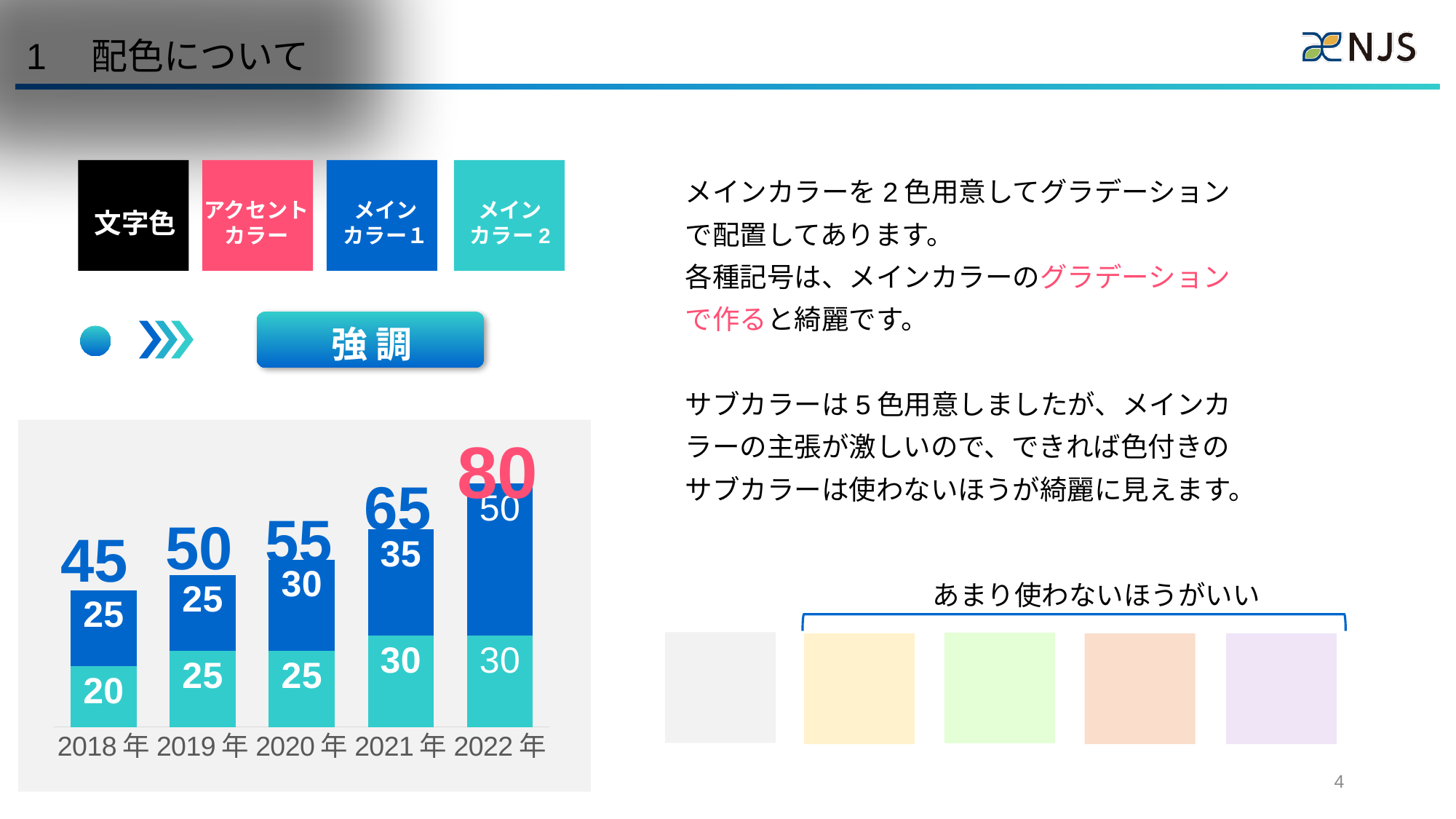

1　配色について
メインカラーを2色用意してグラデーションで配置してあります。
各種記号は、メインカラーのグラデーションで作ると綺麗です。

サブカラーは5色用意しましたが、メインカラーの主張が激しいので、できれば色付きのサブカラーは使わないほうが綺麗に見えます。

アクセント
カラー
メイン
カラー１
メイン
カラー2
文字色

強 調

80

### Chart

| Category | 系列 1 | 系列 2 |
|---|---|---|
| 2018年 | 20.0 | 25.0 |
| 2019年 | 25.0 | 25.0 |
| 2020年 | 25.0 | 30.0 |
| 2021年 | 30.0 | 35.0 |
| 2022年 | 30.0 | 50.0 |
65
55
50
45
あまり使わないほうがいい

4